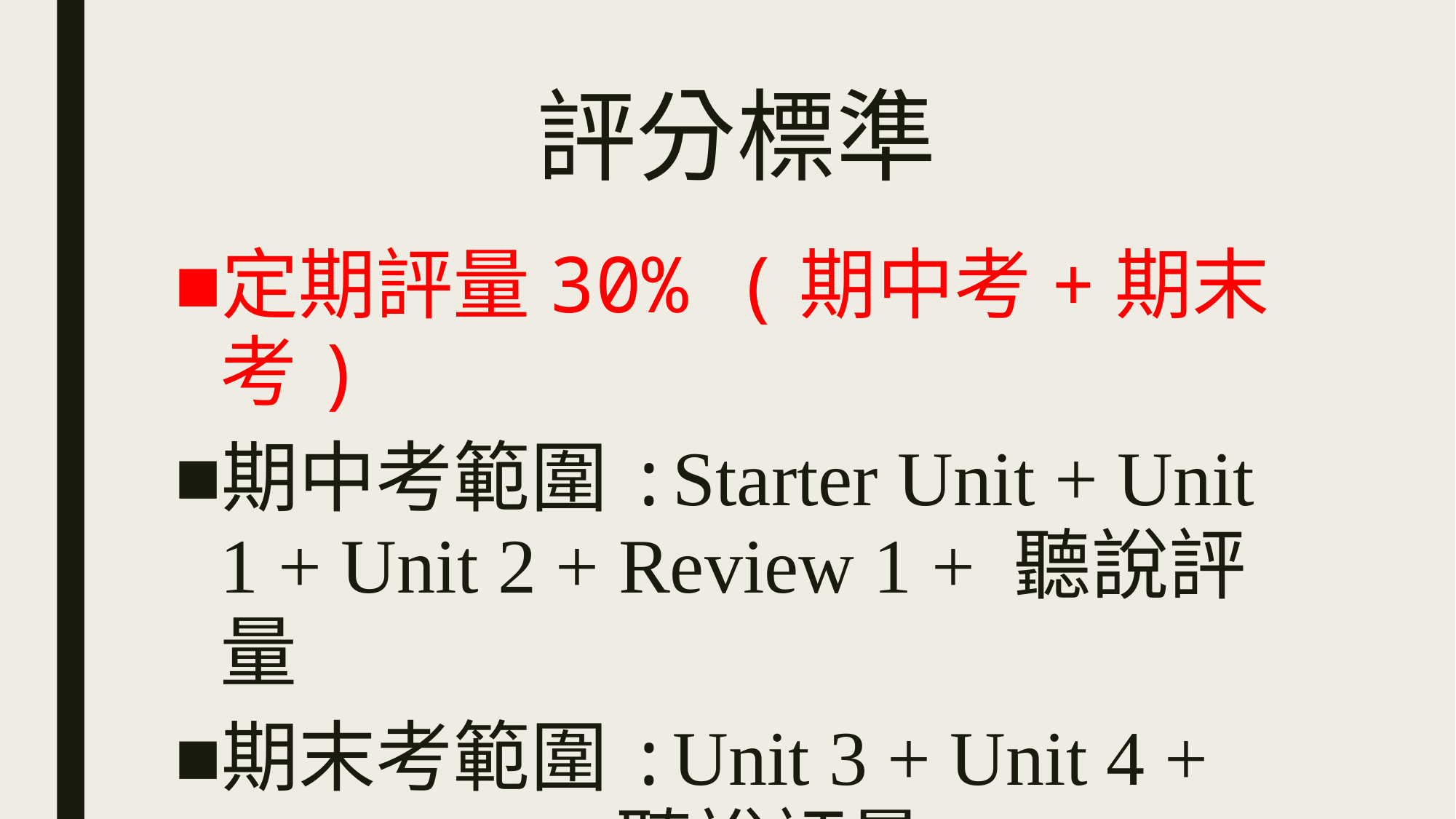

# 評分標準
定期評量30% (期中考+期末考)
期中考範圍:Starter Unit + Unit 1 + Unit 2 + Review 1 + 聽說評量
期末考範圍:Unit 3 + Unit 4 + Review 2 + 聽說評量